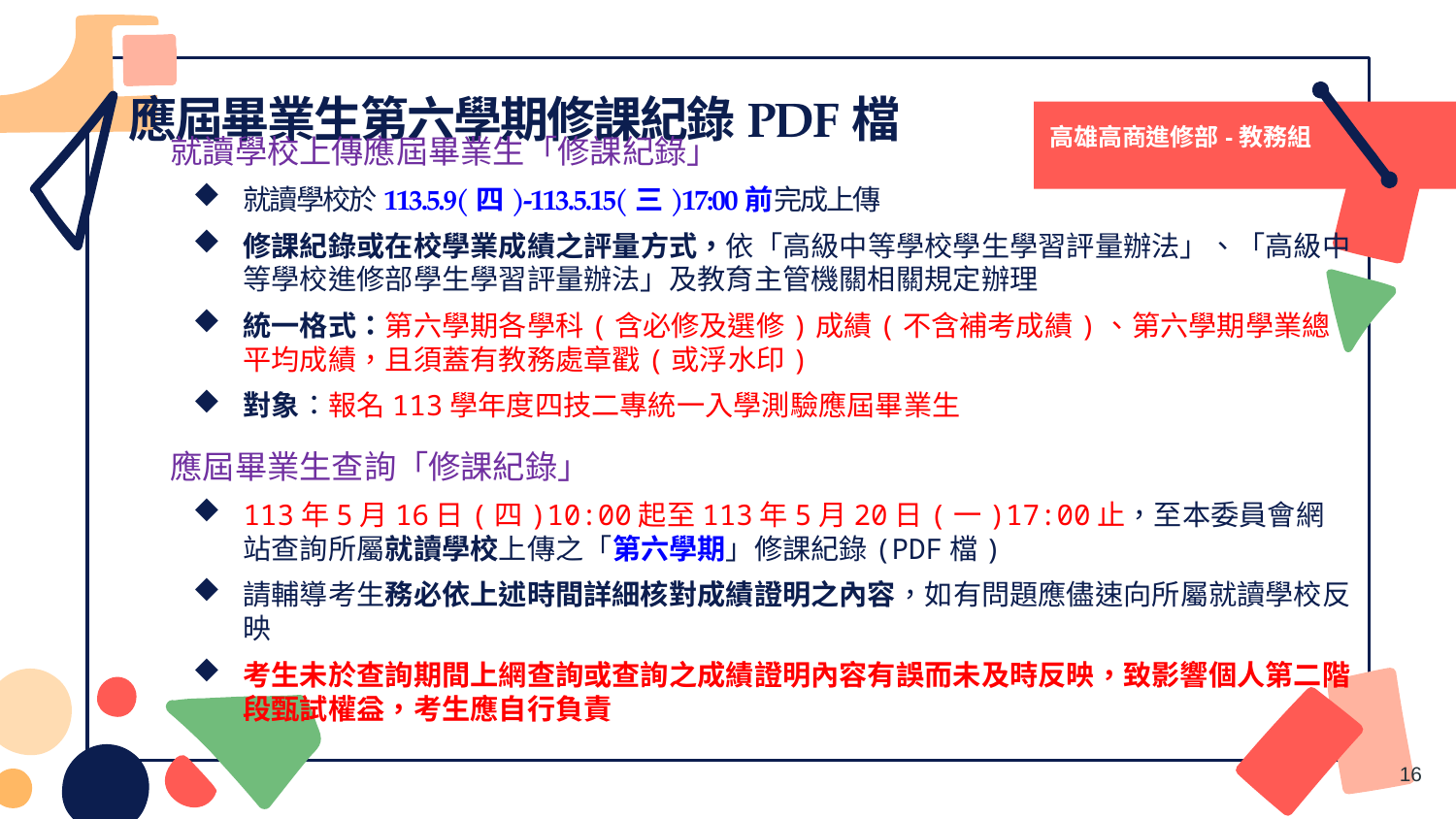

# 應屆畢業生第六學期修課紀錄PDF檔

高雄高商進修部-教務組
就讀學校上傳應屆畢業生「修課紀錄」
就讀學校於113.5.9(四)-113.5.15(三)17:00前完成上傳
修課紀錄或在校學業成績之評量方式，依「高級中等學校學生學習評量辦法」、「高級中等學校進修部學生學習評量辦法」及教育主管機關相關規定辦理
統一格式：第六學期各學科(含必修及選修)成績(不含補考成績)、第六學期學業總平均成績，且須蓋有教務處章戳(或浮水印)
對象：報名113學年度四技二專統一入學測驗應屆畢業生
應屆畢業生查詢「修課紀錄」
113年5月16日(四)10:00起至113年5月20日(一)17:00止，至本委員會網站查詢所屬就讀學校上傳之「第六學期」修課紀錄(PDF檔)
請輔導考生務必依上述時間詳細核對成績證明之內容，如有問題應儘速向所屬就讀學校反映
考生未於查詢期間上網查詢或查詢之成績證明內容有誤而未及時反映，致影響個人第二階段甄試權益，考生應自行負責

16